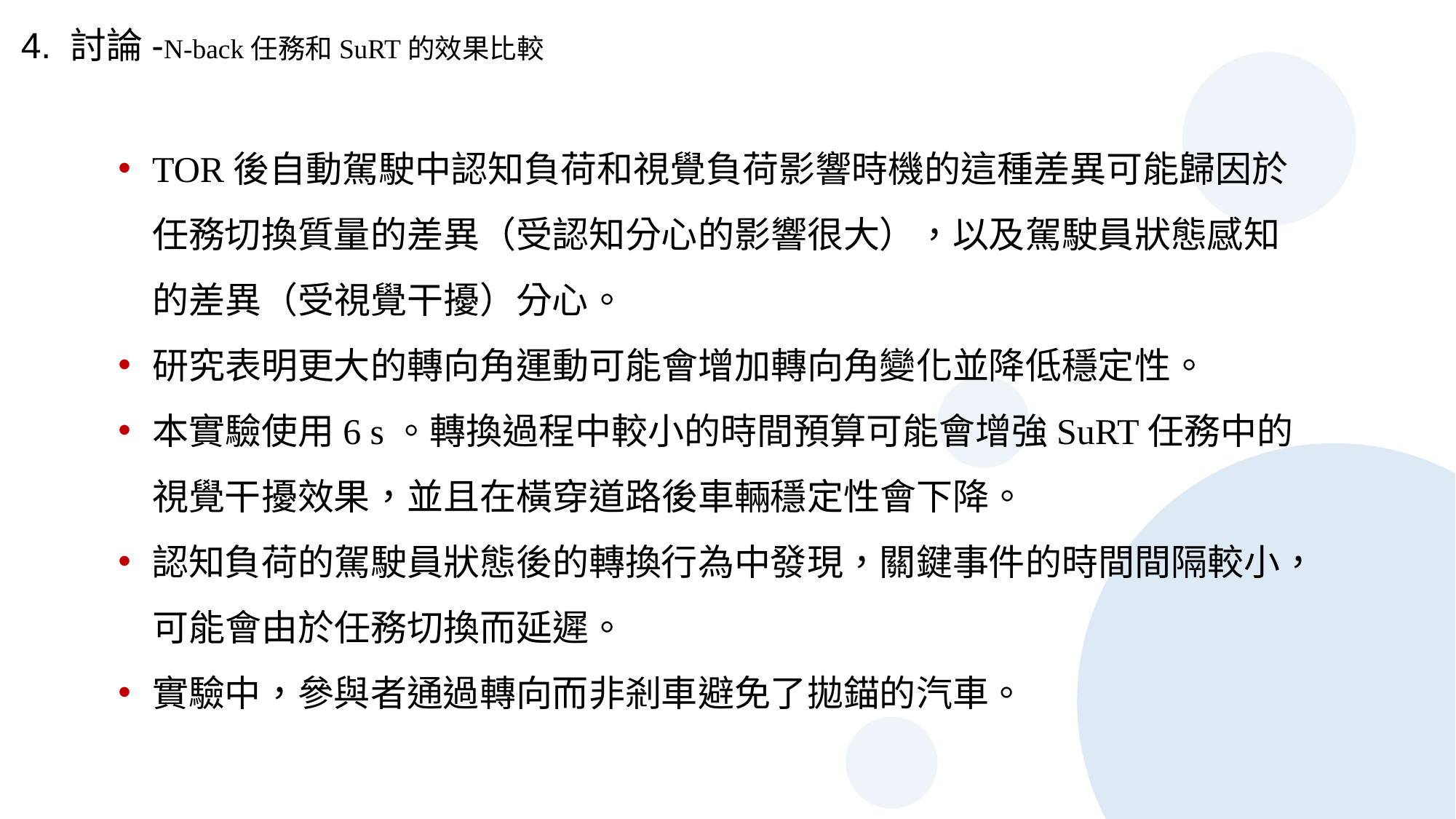

4. 討論-N-back任務和SuRT的效果比較

TOR後自動駕駛中認知負荷和視覺負荷影響時機的這種差異可能歸因於任務切換質量的差異（受認知分心的影響很大），以及駕駛員狀態感知的差異（受視覺干擾）分心。
研究表明更大的轉向角運動可能會增加轉向角變化並降低穩定性。
本實驗使用6 s。轉換過程中較小的時間預算可能會增強SuRT任務中的視覺干擾效果，並且在橫穿道路後車輛穩定性會下降。
認知負荷的駕駛員狀態後的轉換行為中發現，關鍵事件的時間間隔較小，可能會由於任務切換而延遲。
實驗中，參與者通過轉向而非剎車避免了拋錨的汽車。